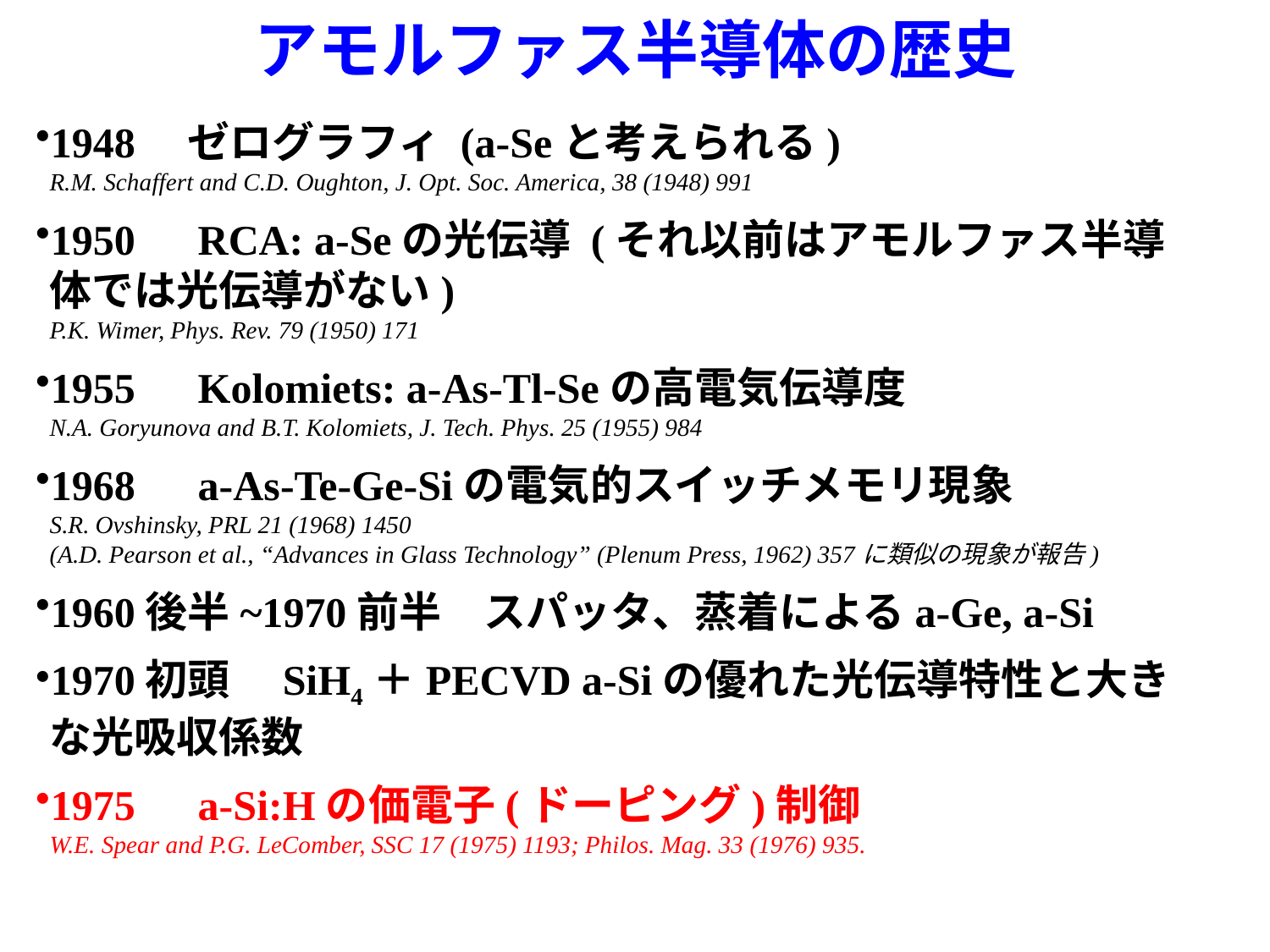

# アモルファス半導体の歴史

1948　ゼログラフィ (a-Seと考えられる)
R.M. Schaffert and C.D. Oughton, J. Opt. Soc. America, 38 (1948) 991
1950　RCA: a-Seの光伝導 (それ以前はアモルファス半導体では光伝導がない)
P.K. Wimer, Phys. Rev. 79 (1950) 171
1955　Kolomiets: a-As-Tl-Seの高電気伝導度
N.A. Goryunova and B.T. Kolomiets, J. Tech. Phys. 25 (1955) 984
1968　a-As-Te-Ge-Siの電気的スイッチメモリ現象
S.R. Ovshinsky, PRL 21 (1968) 1450
(A.D. Pearson et al., “Advances in Glass Technology” (Plenum Press, 1962) 357に類似の現象が報告)
1960後半~1970前半　スパッタ、蒸着によるa-Ge, a-Si
1970初頭　SiH4＋PECVD a-Siの優れた光伝導特性と大きな光吸収係数
1975　a-Si:Hの価電子(ドーピング)制御
W.E. Spear and P.G. LeComber, SSC 17 (1975) 1193; Philos. Mag. 33 (1976) 935.